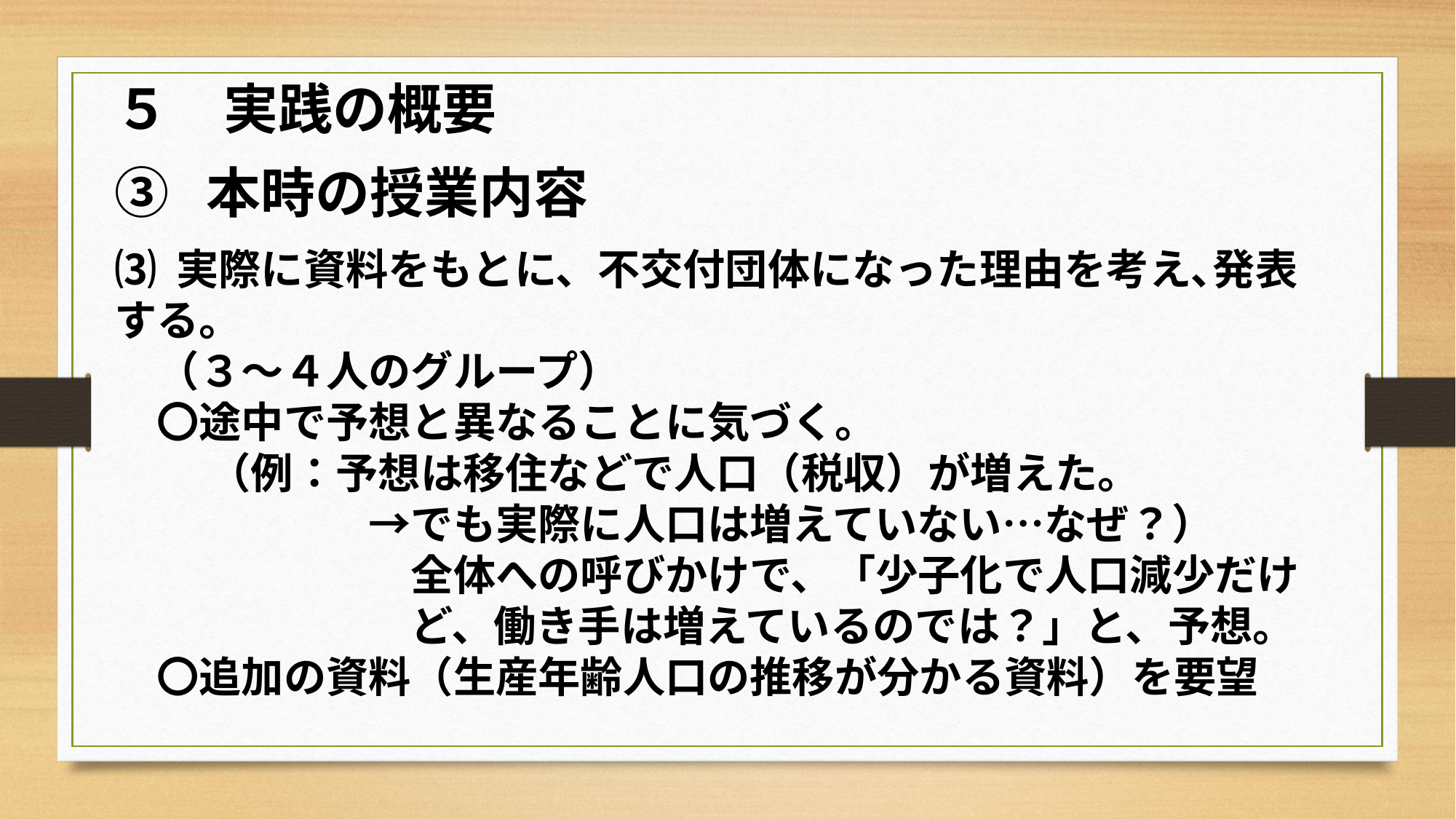

５　実践の概要

③  本時の授業内容

⑶ 実際に資料をもとに、不交付団体になった理由を考え､発表する。
　（３～４人のグループ）
　〇途中で予想と異なることに気づく。
　　 （例：予想は移住などで人口（税収）が増えた。
　　　　　　→でも実際に人口は増えていない…なぜ？）
　　　　　　　全体への呼びかけで、「少子化で人口減少だけ
　　　　　　　ど、働き手は増えているのでは？」と、予想。
　〇追加の資料（生産年齢人口の推移が分かる資料）を要望